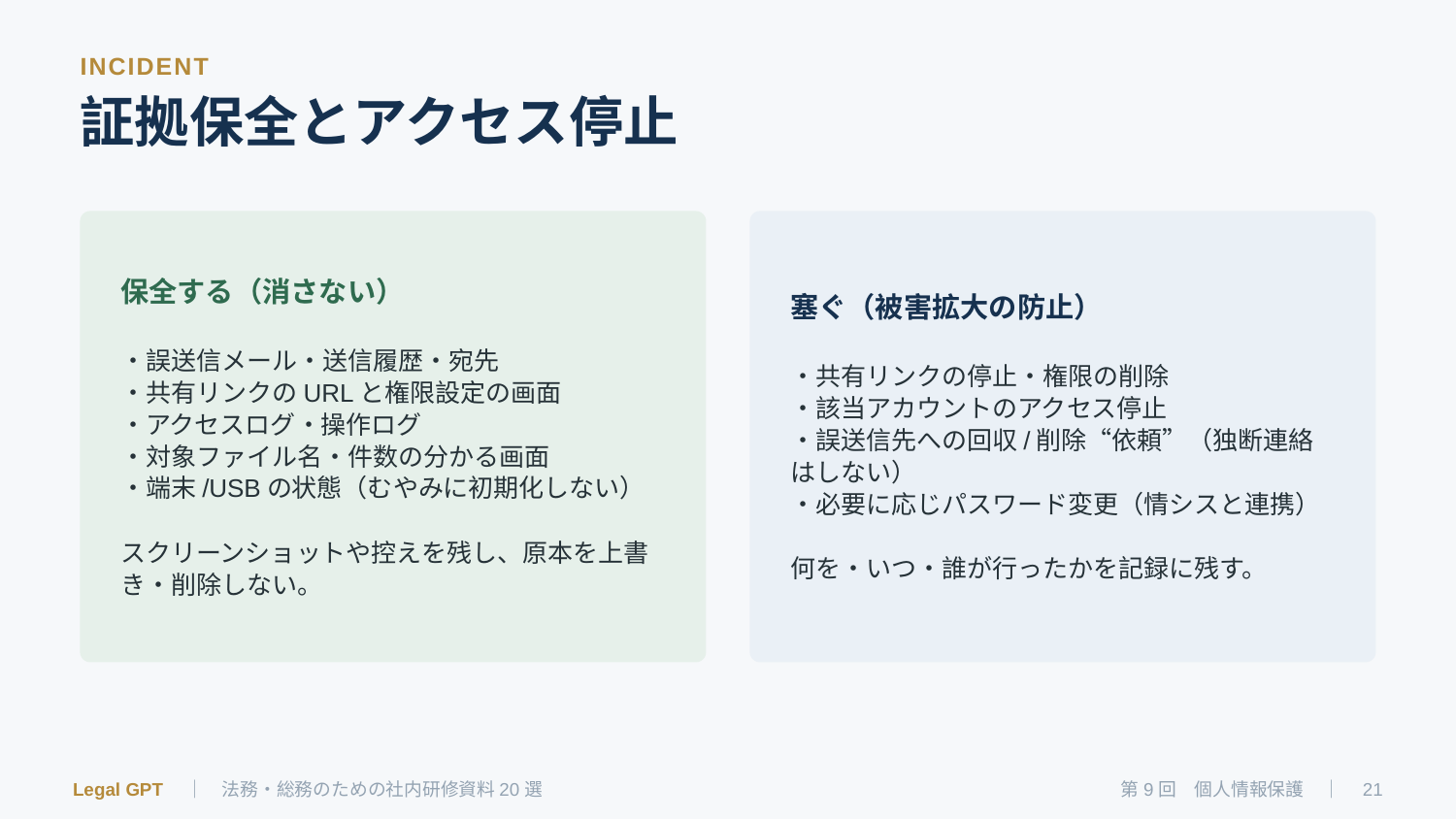

INCIDENT
証拠保全とアクセス停止

保全する（消さない）

・誤送信メール・送信履歴・宛先
・共有リンクのURLと権限設定の画面
・アクセスログ・操作ログ
・対象ファイル名・件数の分かる画面
・端末/USBの状態（むやみに初期化しない）

スクリーンショットや控えを残し、原本を上書き・削除しない。
塞ぐ（被害拡大の防止）

・共有リンクの停止・権限の削除
・該当アカウントのアクセス停止
・誤送信先への回収/削除“依頼”（独断連絡はしない）
・必要に応じパスワード変更（情シスと連携）

何を・いつ・誰が行ったかを記録に残す。
Legal GPT　｜　法務・総務のための社内研修資料20選
第9回　個人情報保護　｜　21